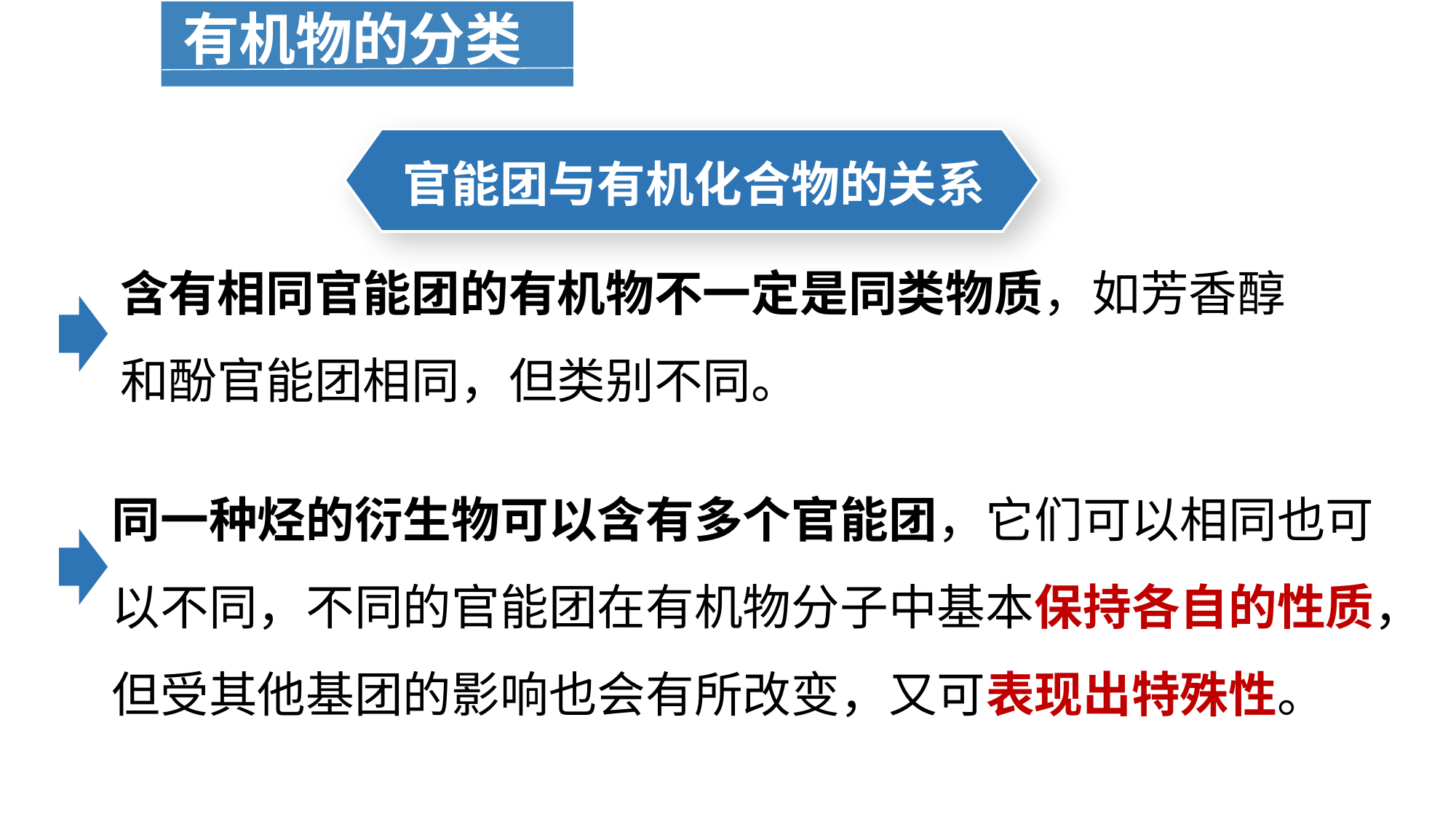

有机物的分类

官能团与有机化合物的关系

含有相同官能团的有机物不一定是同类物质，如芳香醇和酚官能团相同，但类别不同。

同一种烃的衍生物可以含有多个官能团，它们可以相同也可以不同，不同的官能团在有机物分子中基本保持各自的性质，但受其他基团的影响也会有所改变，又可表现出特殊性。